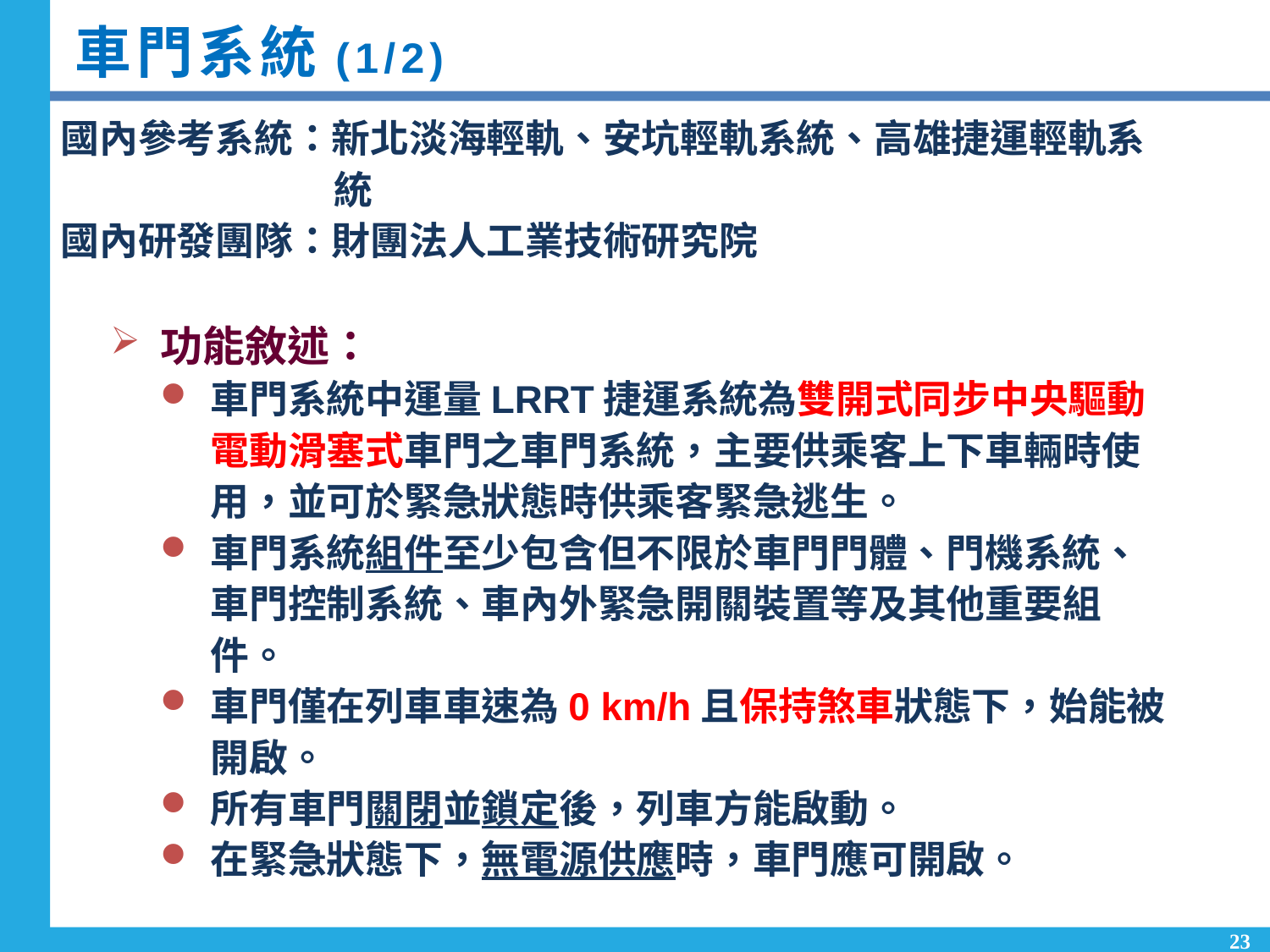

# 車門系統(1/2)
國內參考系統：新北淡海輕軌、安坑輕軌系統、高雄捷運輕軌系統
國內研發團隊：財團法人工業技術研究院
研發完成期程：113年11月
功能敘述：
車門系統中運量LRRT捷運系統為雙開式同步中央驅動電動滑塞式車門之車門系統，主要供乘客上下車輛時使用，並可於緊急狀態時供乘客緊急逃生。
車門系統組件至少包含但不限於車門門體、門機系統、車門控制系統、車內外緊急開關裝置等及其他重要組件。
車門僅在列車車速為0 km/h且保持煞車狀態下，始能被開啟。
所有車門關閉並鎖定後，列車方能啟動。
在緊急狀態下，無電源供應時，車門應可開啟。